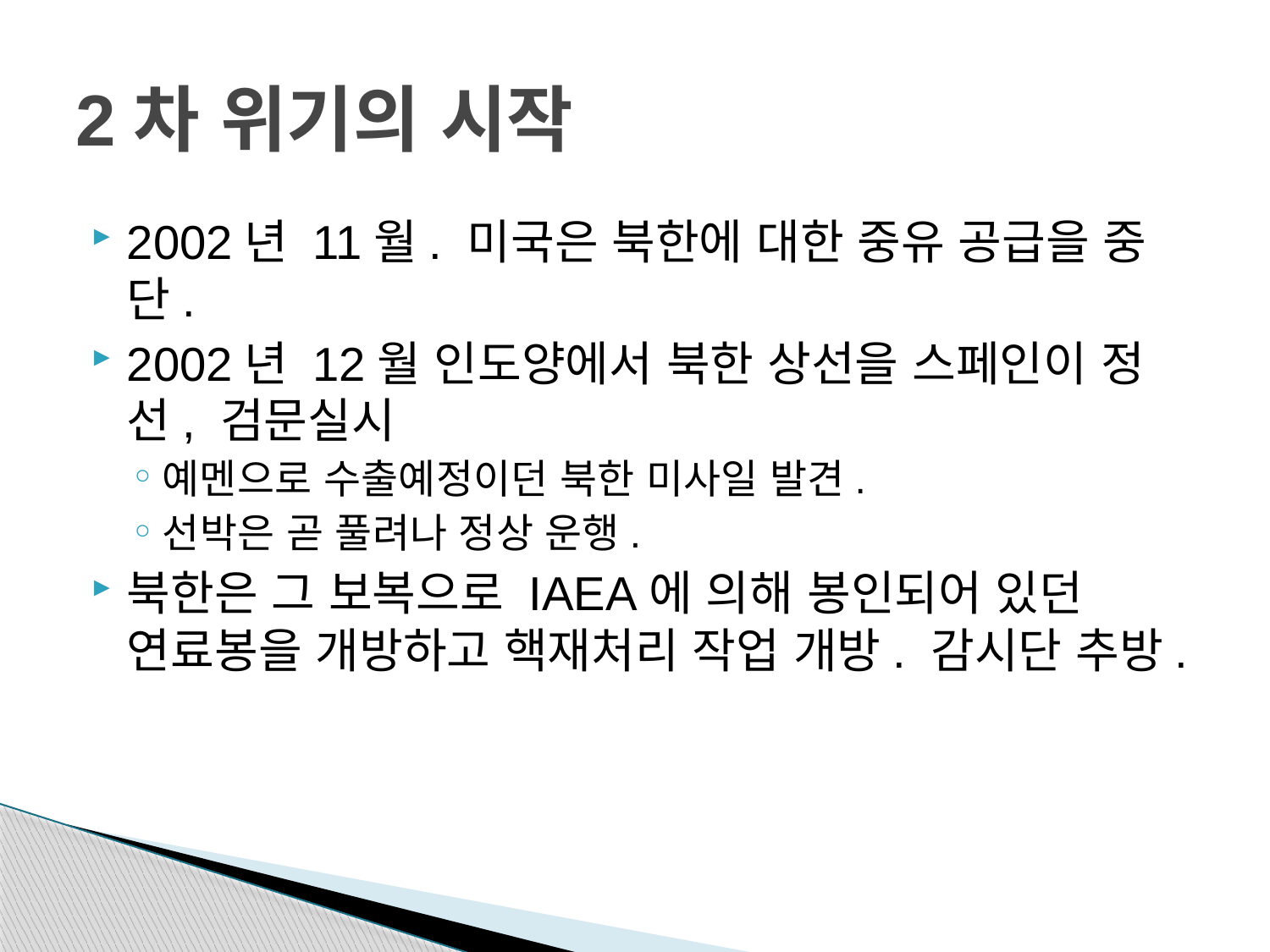

# 2차 위기의 시작
2002년 11월. 미국은 북한에 대한 중유 공급을 중단.
2002년 12월 인도양에서 북한 상선을 스페인이 정선, 검문실시
예멘으로 수출예정이던 북한 미사일 발견.
선박은 곧 풀려나 정상 운행.
북한은 그 보복으로 IAEA에 의해 봉인되어 있던 연료봉을 개방하고 핵재처리 작업 개방. 감시단 추방.